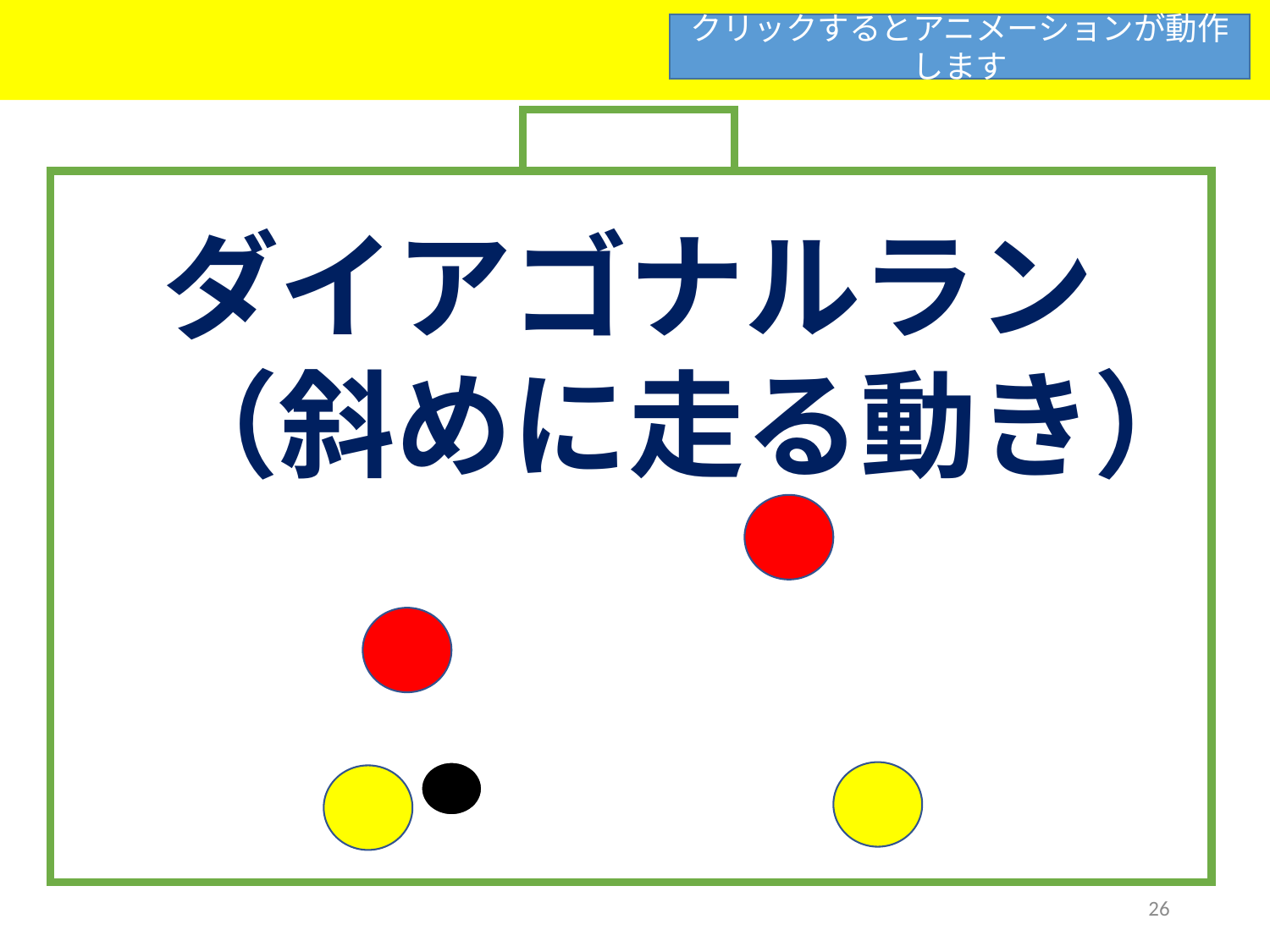

クリックするとアニメーションが動作します

ダイアゴナルラン
（斜めに走る動き）

26